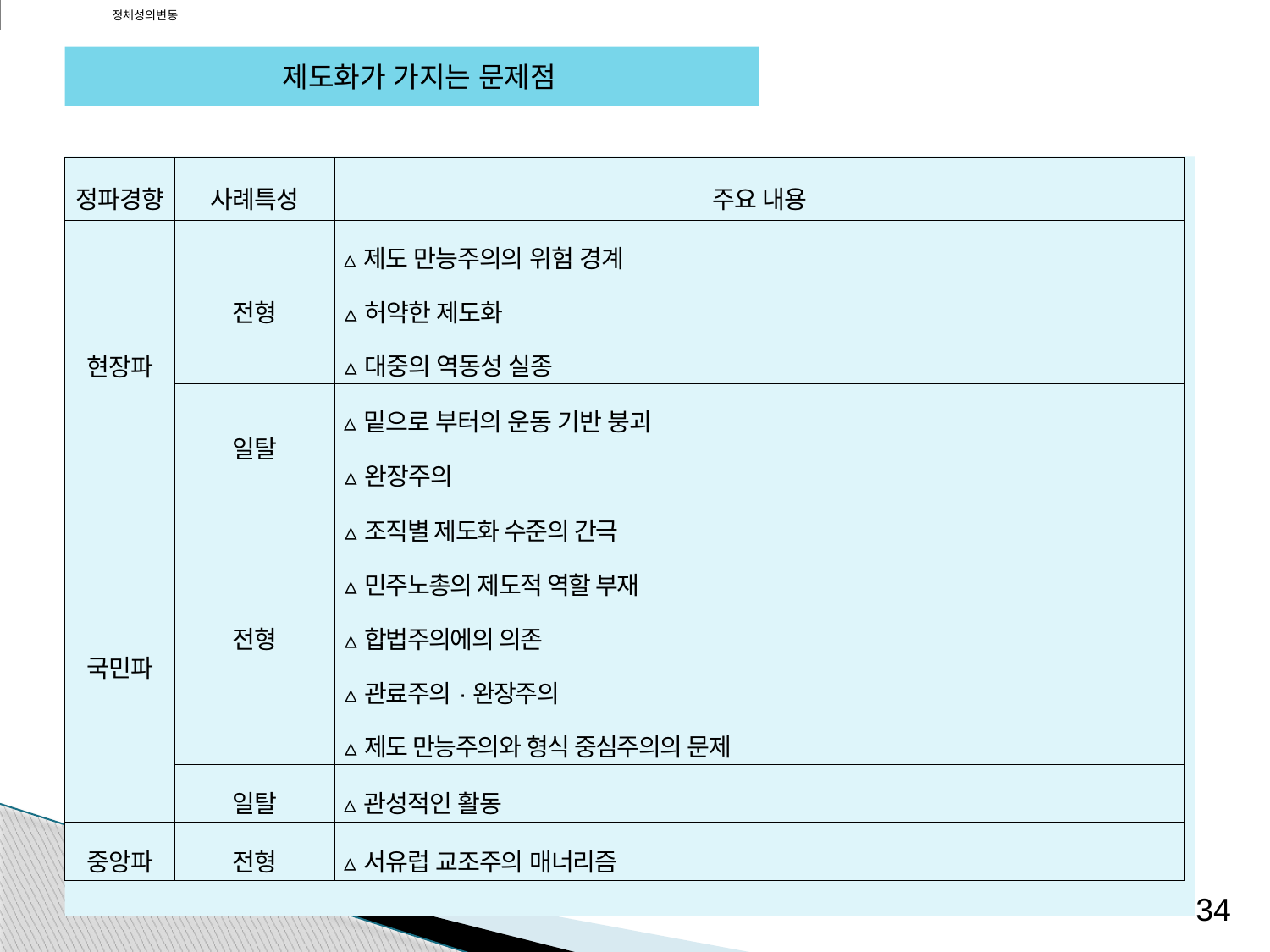

정체성의변동
 제도화가 가지는 문제점
|  |  |  |
| --- | --- | --- |
| 정파경향 | 사례특성 | 주요 내용 |
| 현장파 | 전형 | ▵제도 만능주의의 위험 경계 ▵허약한 제도화 ▵대중의 역동성 실종 |
|  | 일탈 | ▵밑으로 부터의 운동 기반 붕괴 ▵완장주의 |
| 국민파 | 전형 | ▵조직별 제도화 수준의 간극 ▵민주노총의 제도적 역할 부재 ▵합법주의에의 의존 ▵관료주의·완장주의 ▵제도 만능주의와 형식 중심주의의 문제 |
|  | 일탈 | ▵관성적인 활동 |
| 중앙파 | 전형 | ▵서유럽 교조주의 매너리즘 |

34